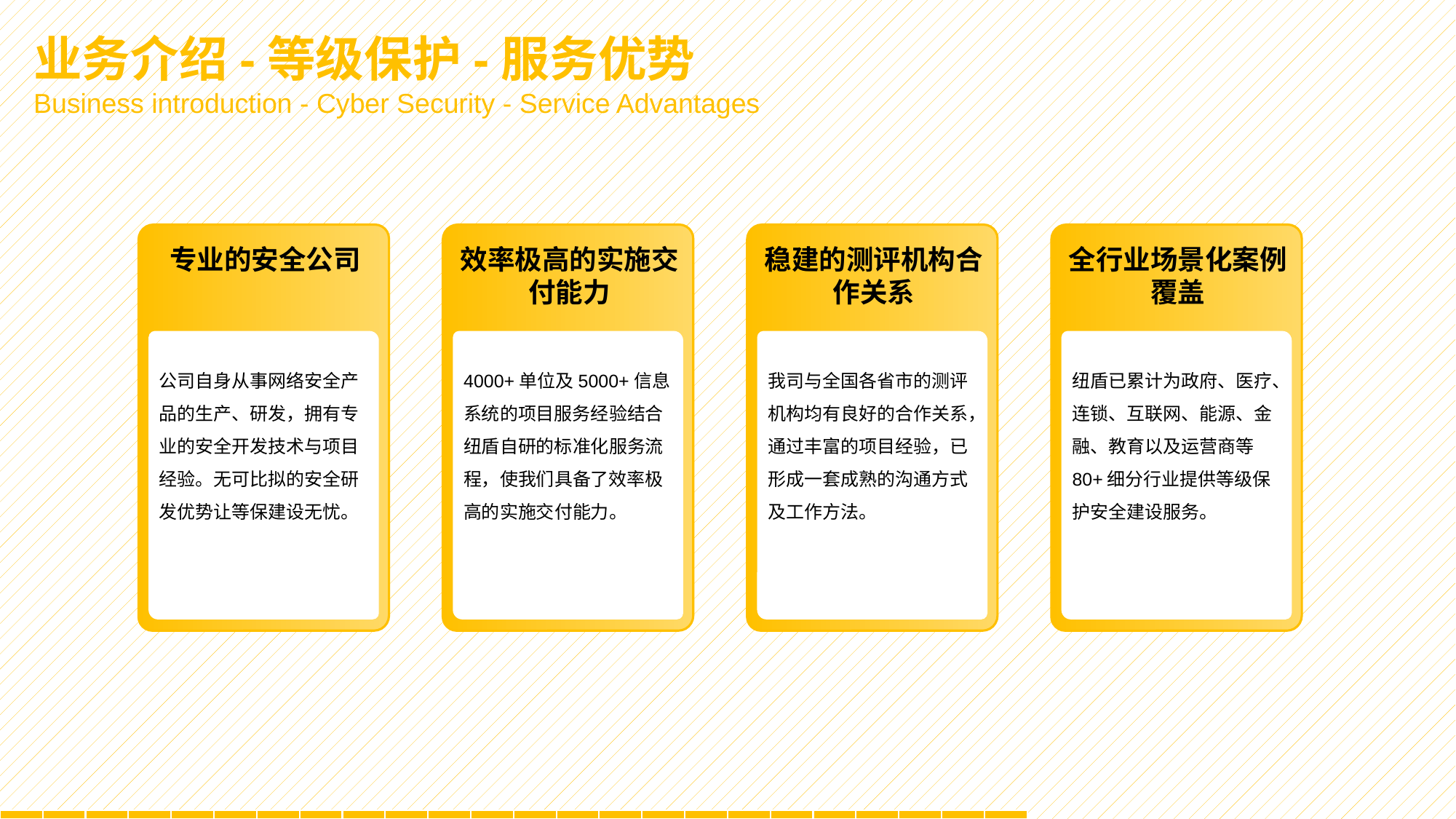

业务介绍-等级保护-服务优势
Business introduction - Cyber Security - Service Advantages

专业的安全公司

公司自身从事网络安全产品的生产、研发，拥有专业的安全开发技术与项目经验。无可比拟的安全研发优势让等保建设无忧。

效率极高的实施交付能力

4000+单位及5000+信息系统的项目服务经验结合纽盾自研的标准化服务流程，使我们具备了效率极高的实施交付能力。

稳建的测评机构合作关系

我司与全国各省市的测评机构均有良好的合作关系，通过丰富的项目经验，已形成一套成熟的沟通方式及工作方法。

全行业场景化案例覆盖

纽盾已累计为政府、医疗、连锁、互联网、能源、金融、教育以及运营商等80+细分行业提供等级保护安全建设服务。